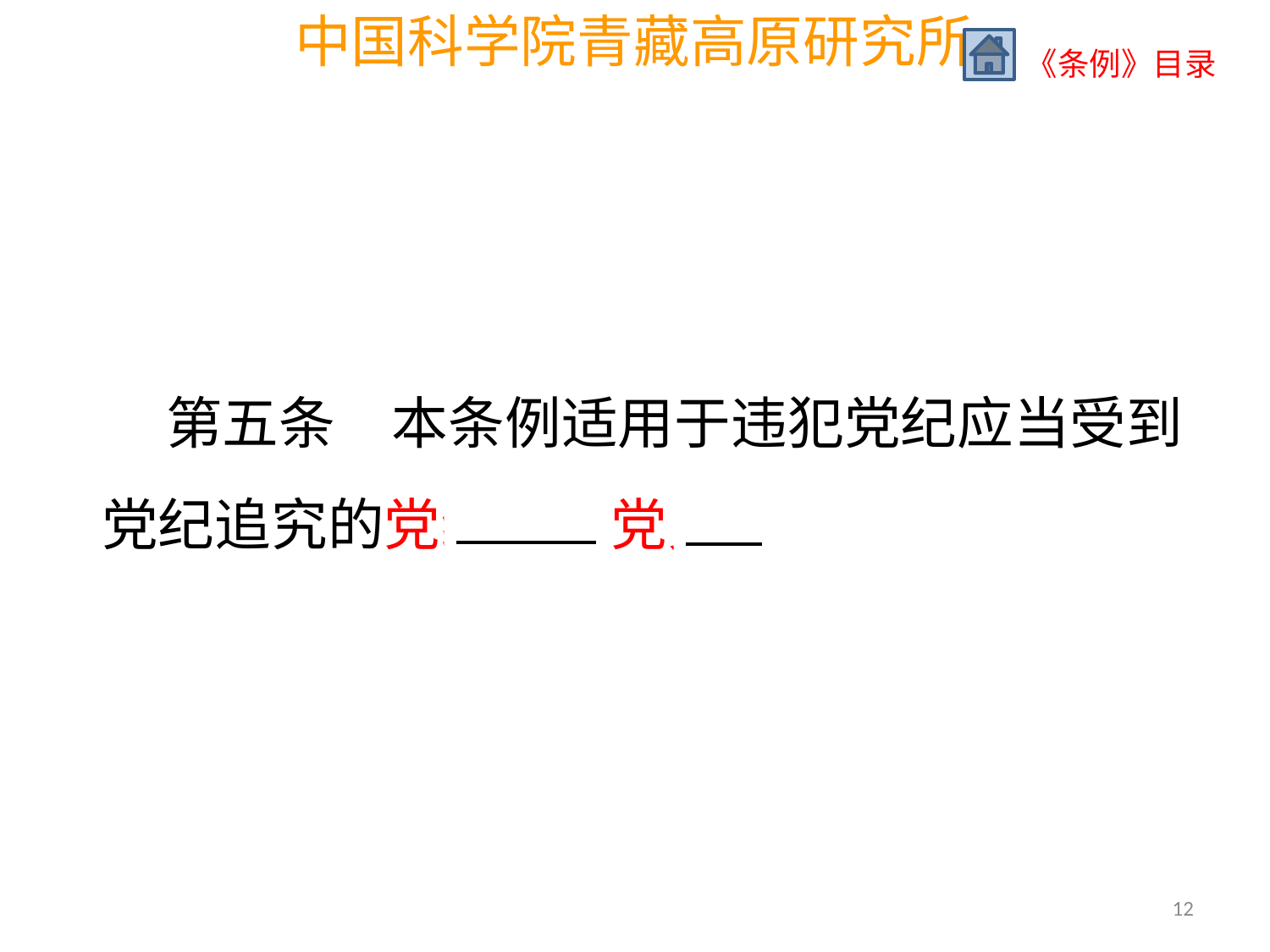

《条例》目录
    第五条　本条例适用于违犯党纪应当受到党纪追究的党组织和党员。

12